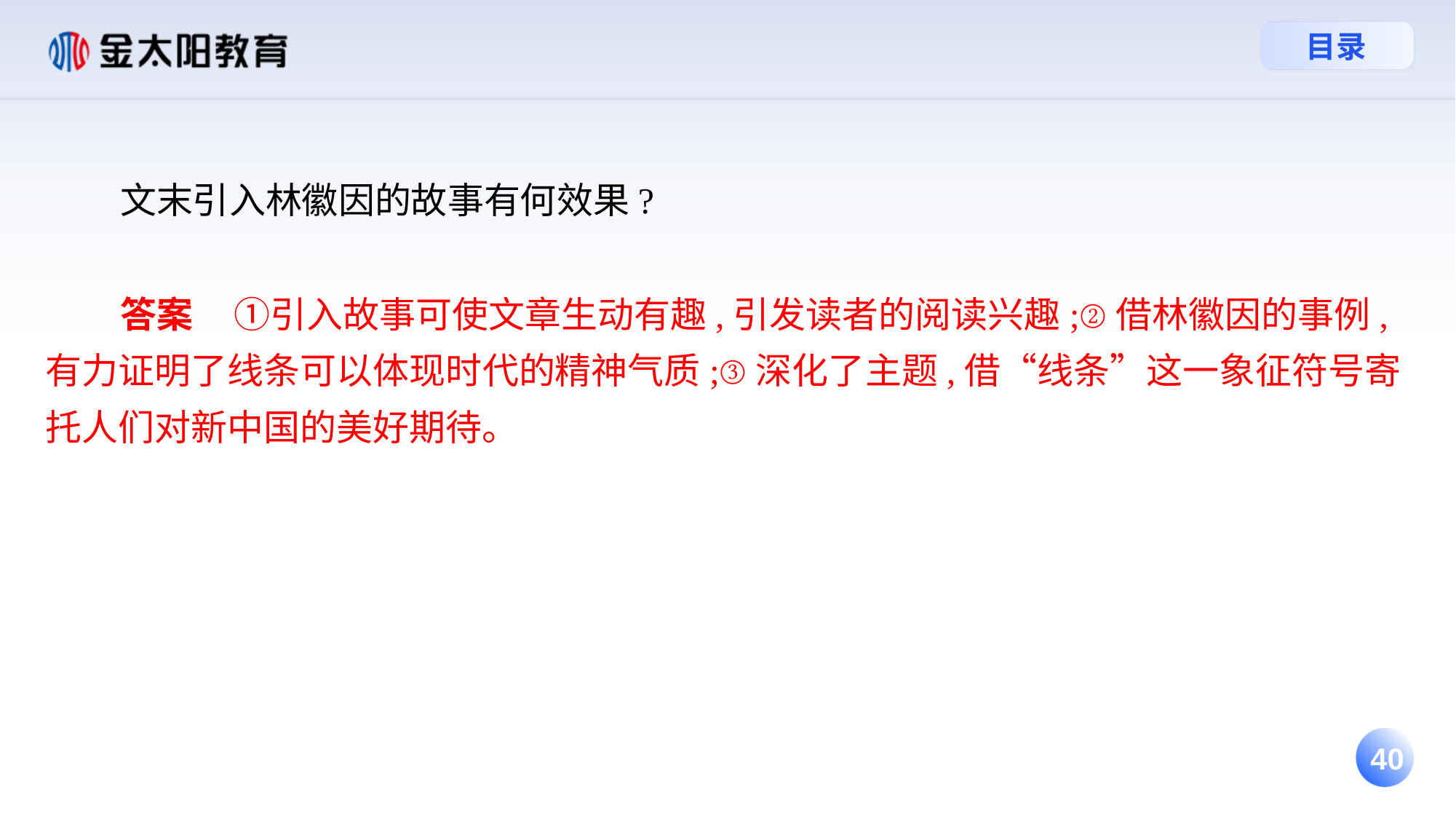

文末引入林徽因的故事有何效果?

        答案     ①引入故事可使文章生动有趣,引发读者的阅读兴趣;②借林徽因的事例,有力证明了线条可以体现时代的精神气质;③深化了主题,借“线条”这一象征符号寄托人们对新中国的美好期待。